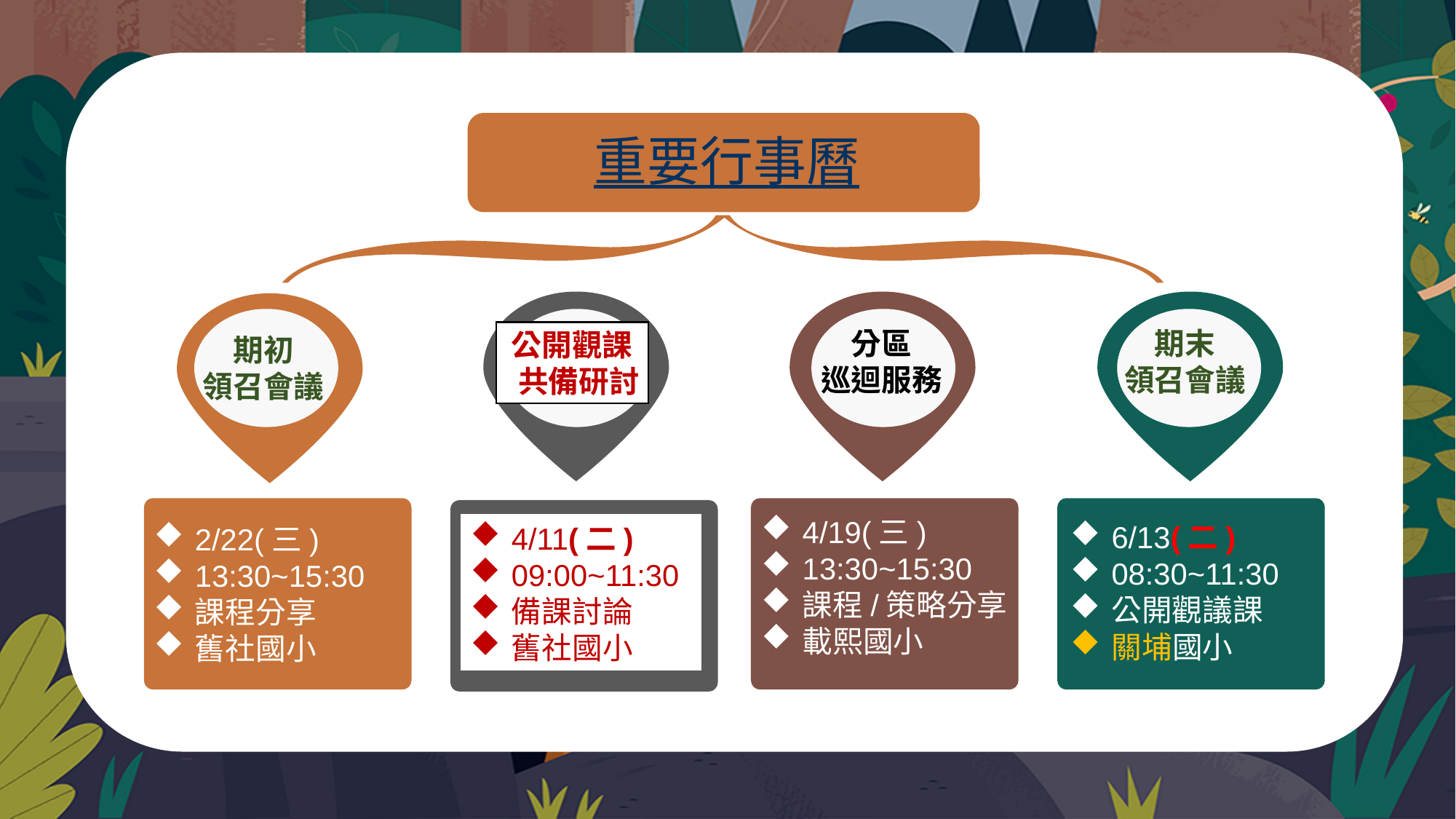

重要行事曆

期初
領召會議

2/22(三)
13:30~15:30
課程分享
舊社國小

分區
巡迴服務
期末
領召會議
公開觀課
 共備研討
4/19(三)
13:30~15:30
課程/策略分享
載熙國小
6/13(二)
08:30~11:30
公開觀議課
關埔國小
4/11(二)
09:00~11:30
備課討論
舊社國小